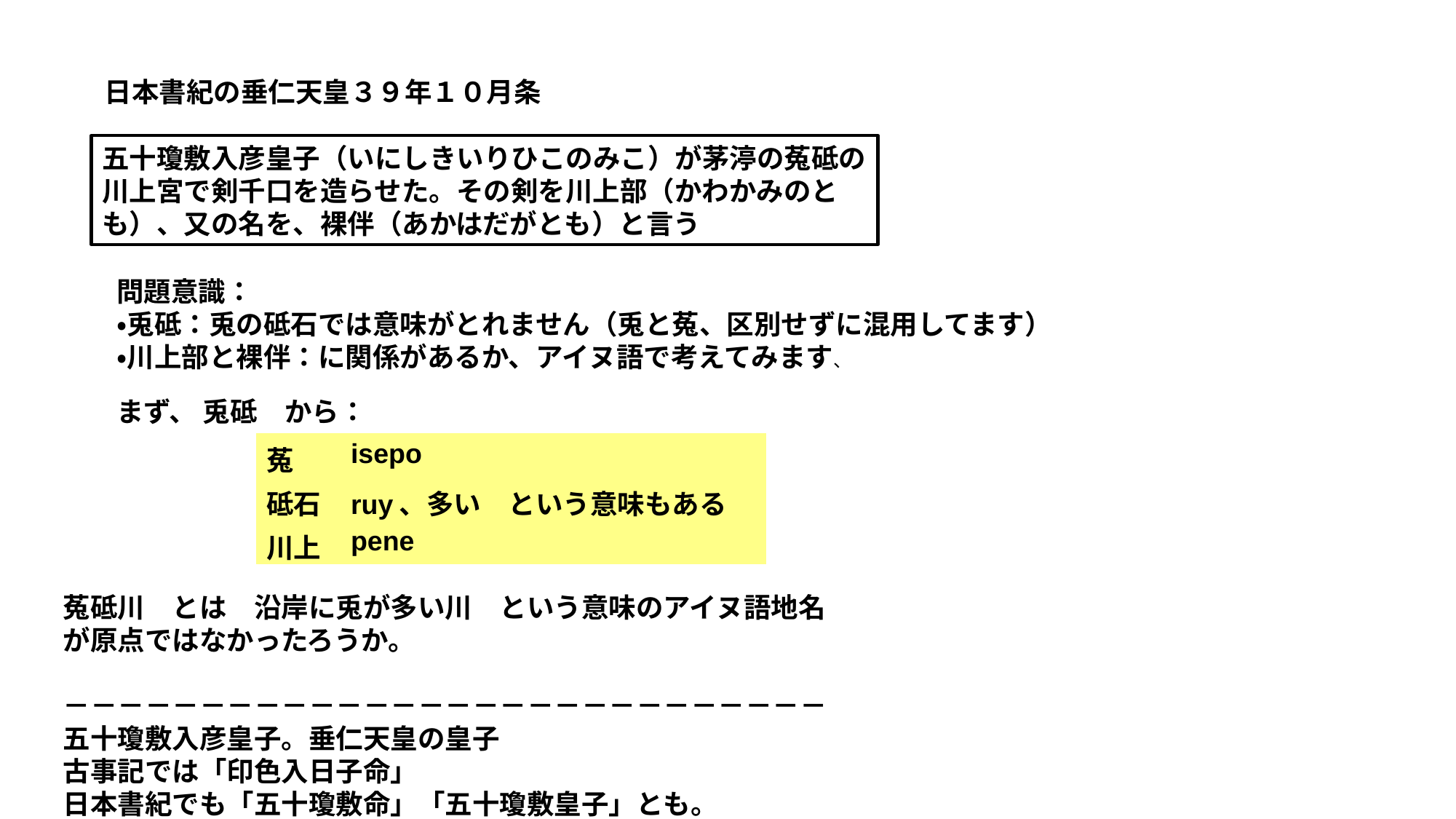

日本書紀の垂仁天皇３９年１０月条
五十瓊敷入彦皇子（いにしきいりひこのみこ）が茅渟の菟砥の川上宮で剣千口を造らせた。その剣を川上部（かわかみのとも）、又の名を、裸伴（あかはだがとも）と言う
問題意識：
・兎砥：兎の砥石では意味がとれません（兎と菟、区別せずに混用してます）
・川上部と裸伴：に関係があるか、アイヌ語で考えてみます、

まず、 兎砥　から：
| 菟 | isepo |
| --- | --- |
| 砥石 | ruy、多い　という意味もある |
| 川上 | pene |
菟砥川　とは　沿岸に兎が多い川　という意味のアイヌ語地名が原点ではなかったろうか。

－－－－－－－－－－－－－－－－－－－－－－－－－－－－
五十瓊敷入彦皇子。垂仁天皇の皇子
古事記では「印色入日子命」
日本書紀でも「五十瓊敷命」「五十瓊敷皇子」とも。